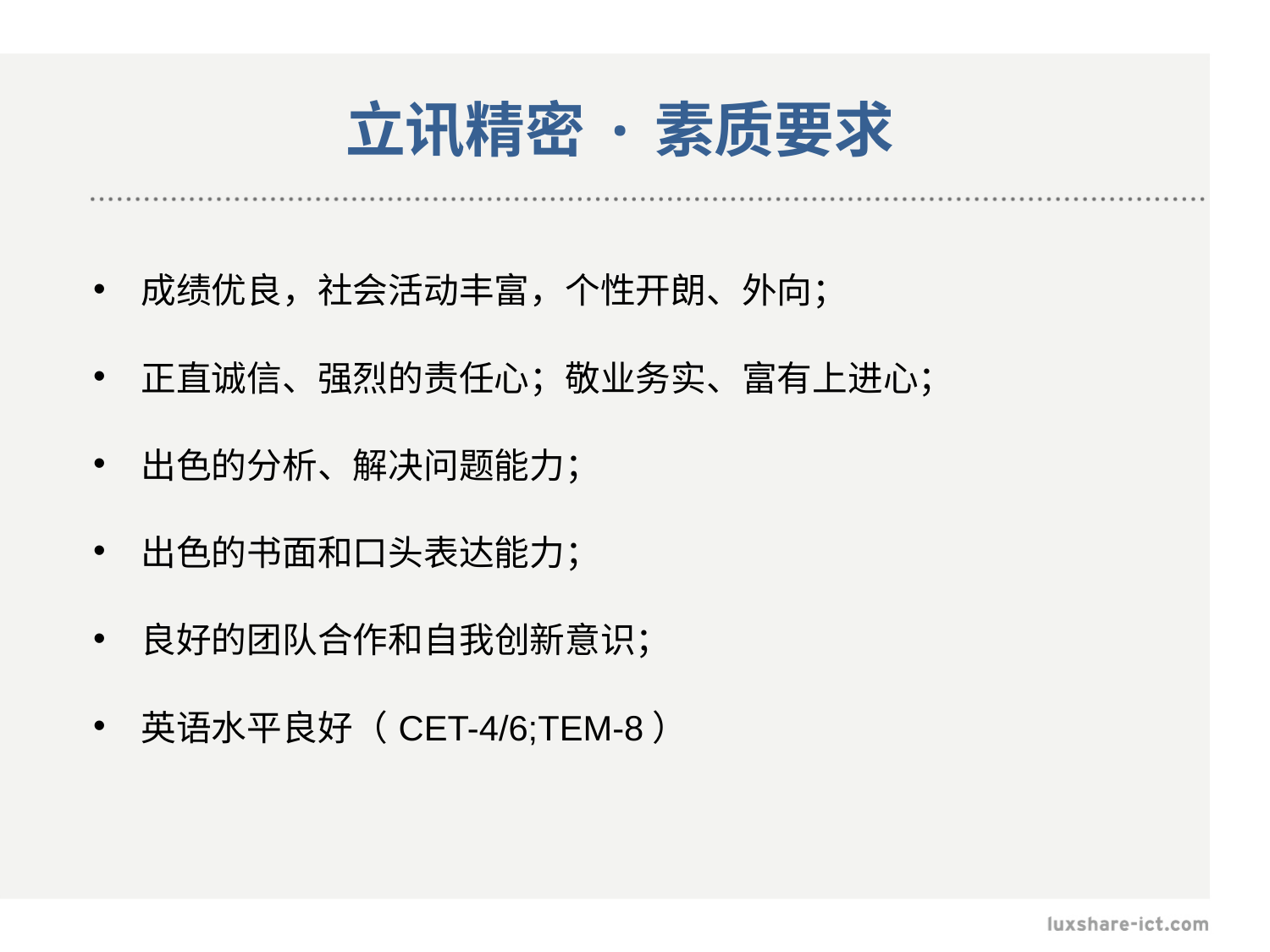

# 立讯精密·素质要求
成绩优良，社会活动丰富，个性开朗、外向；
正直诚信、强烈的责任心；敬业务实、富有上进心；
出色的分析、解决问题能力；
出色的书面和口头表达能力；
良好的团队合作和自我创新意识；
英语水平良好（CET-4/6;TEM-8）